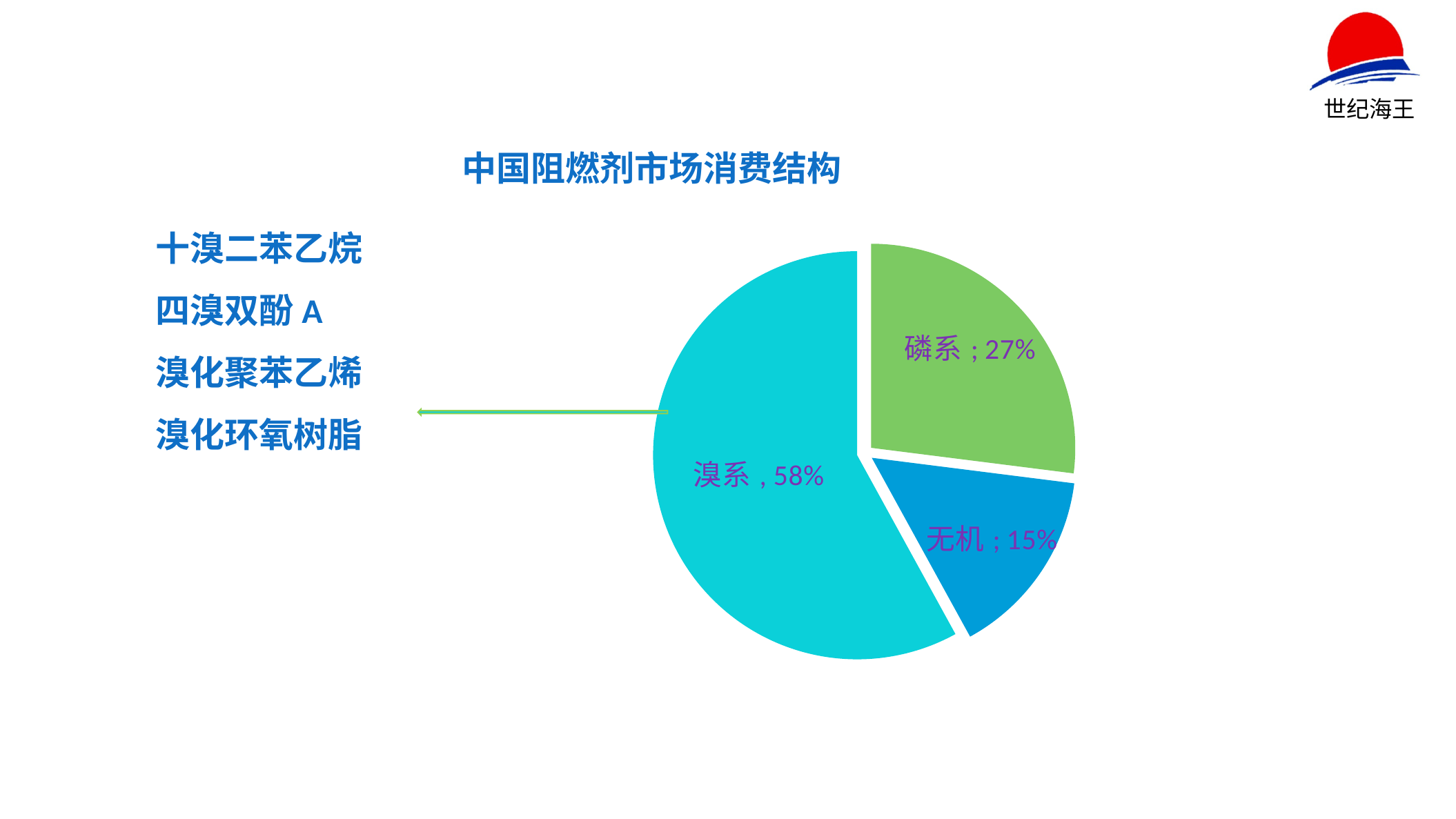

### Chart:

| Category | 中国阻燃剂市场消费结构 |
|---|---|
| 磷系 | 0.27 |
| 无机 | 0.15 |
| 溴系 | 0.58 |
十溴二苯乙烷
四溴双酚A
溴化聚苯乙烯
溴化环氧树脂